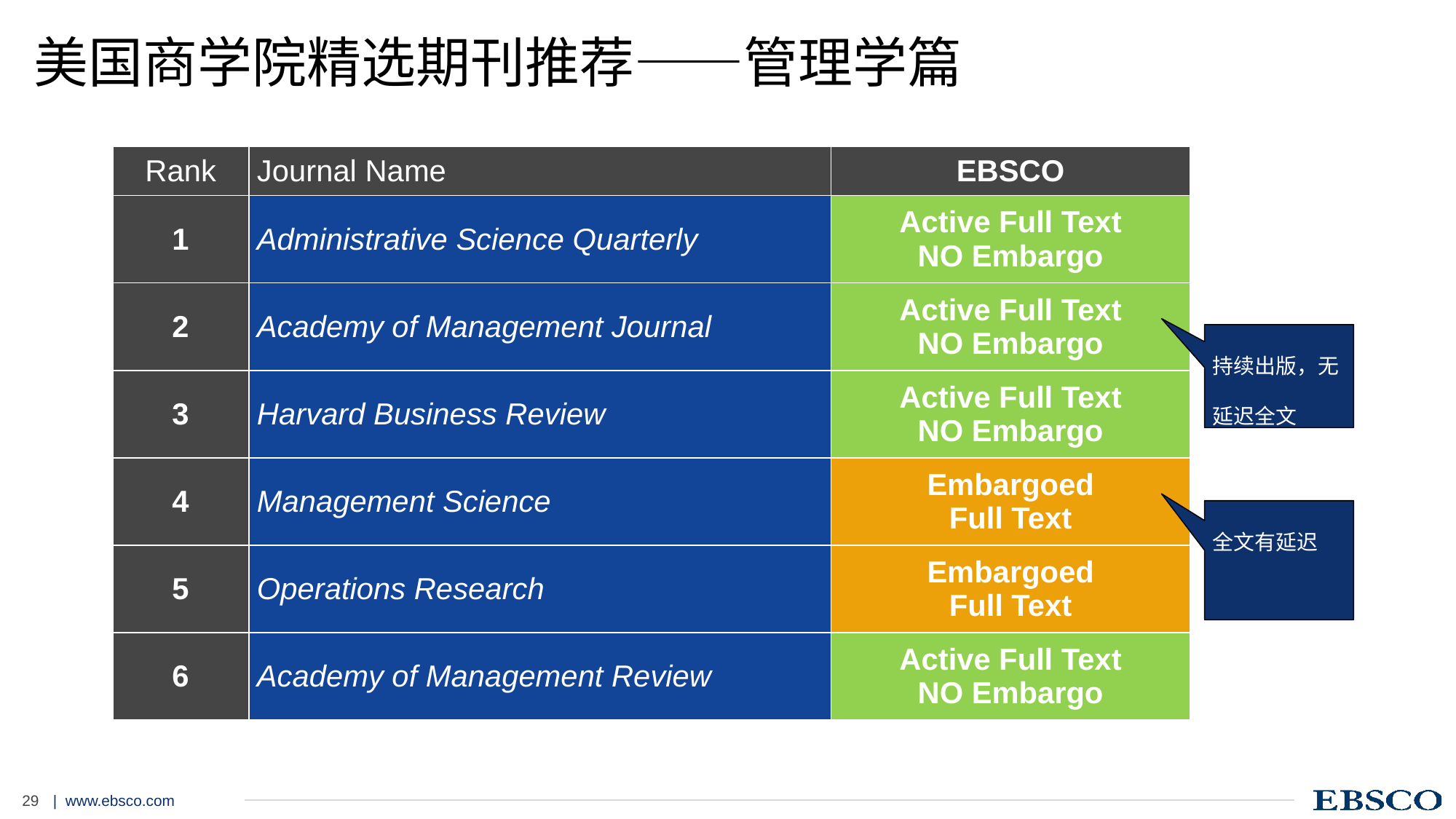

美国商学院精选期刊推荐——管理学篇

| Rank | Journal Name | EBSCO |
| --- | --- | --- |
| 1 | Administrative Science Quarterly | Active Full Text NO Embargo |
| 2 | Academy of Management Journal | Active Full Text NO Embargo |
| 3 | Harvard Business Review | Active Full Text NO Embargo |
| 4 | Management Science | Embargoed Full Text |
| 5 | Operations Research | Embargoed Full Text |
| 6 | Academy of Management Review | Active Full Text NO Embargo |
持续出版，无延迟全文
全文有延迟